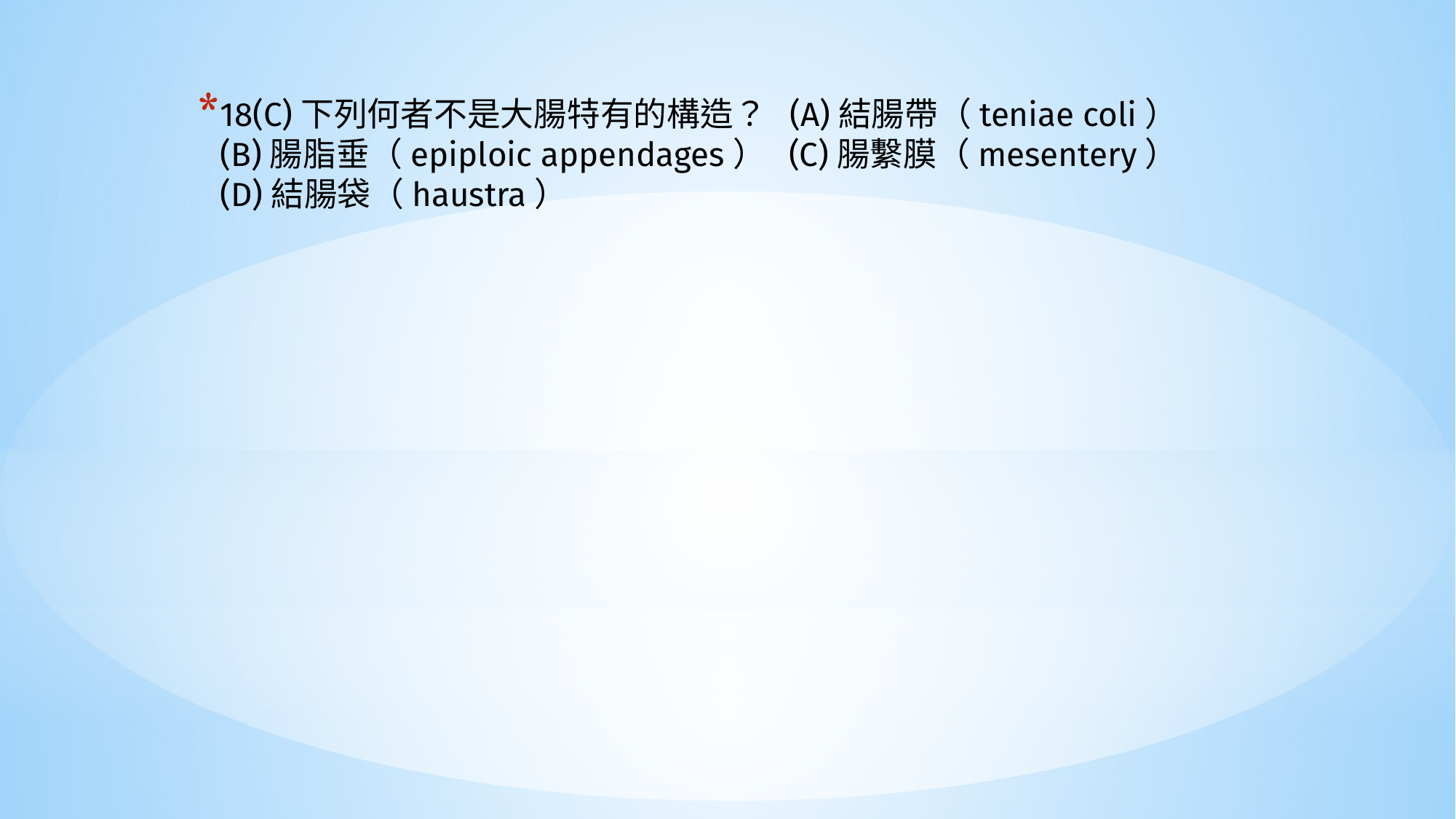

18(C)下列何者不是大腸特有的構造？  (A)結腸帶（teniae coli）  (B)腸脂垂（epiploic appendages）  (C)腸繫膜（mesentery）  (D)結腸袋（haustra）
#